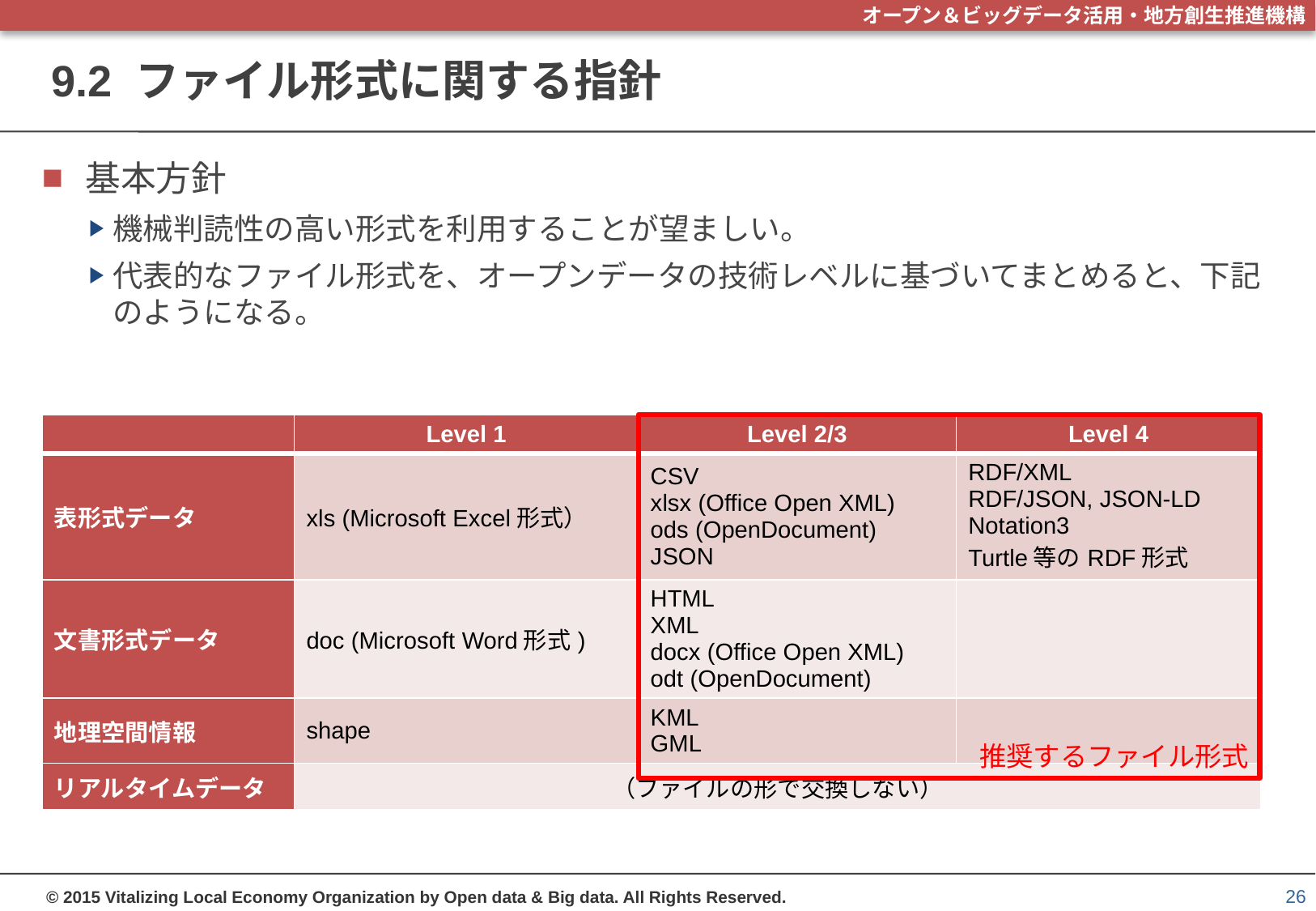

# 9.2 ファイル形式に関する指針
基本方針
機械判読性の高い形式を利用することが望ましい。
代表的なファイル形式を、オープンデータの技術レベルに基づいてまとめると、下記のようになる。

|  | Level 1 | Level 2/3 | Level 4 |
| --- | --- | --- | --- |
| 表形式データ | xls (Microsoft Excel形式） | CSV xlsx (Office Open XML) ods (OpenDocument) JSON | RDF/XML RDF/JSON, JSON-LD Notation3 Turtle等のRDF形式 |
| 文書形式データ | doc (Microsoft Word形式) | HTML XML docx (Office Open XML) odt (OpenDocument) |  |
| 地理空間情報 | shape | KML GML |  |
| リアルタイムデータ | （ファイルの形で交換しない） |  |  |

推奨するファイル形式
26